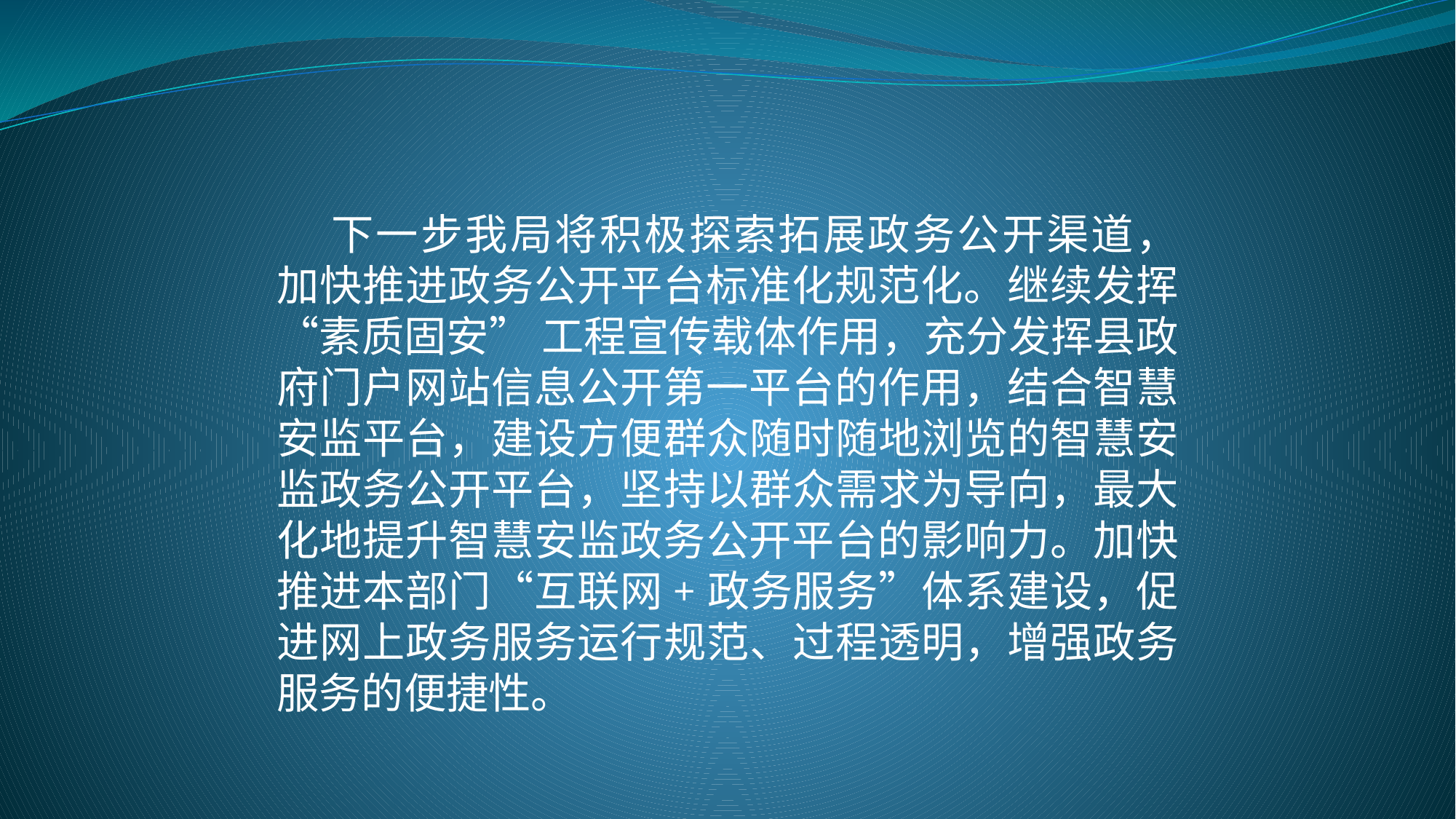

下一步我局将积极探索拓展政务公开渠道，加快推进政务公开平台标准化规范化。继续发挥“素质固安” 工程宣传载体作用，充分发挥县政府门户网站信息公开第一平台的作用，结合智慧安监平台，建设方便群众随时随地浏览的智慧安监政务公开平台，坚持以群众需求为导向，最大化地提升智慧安监政务公开平台的影响力。加快推进本部门“互联网+政务服务”体系建设，促进网上政务服务运行规范、过程透明，增强政务服务的便捷性。